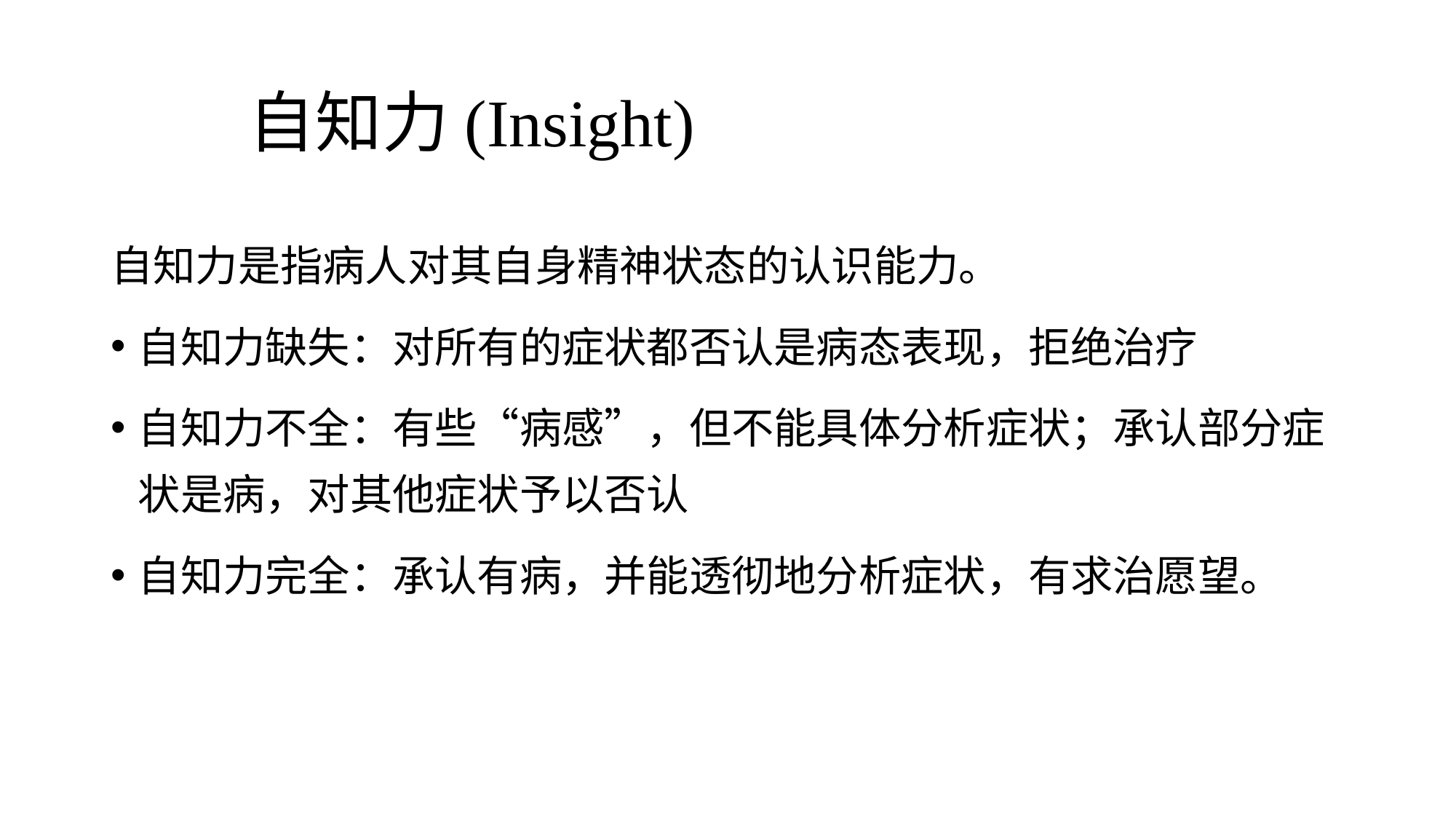

# 自知力(Insight)
自知力是指病人对其自身精神状态的认识能力。
自知力缺失：对所有的症状都否认是病态表现，拒绝治疗
自知力不全：有些“病感”，但不能具体分析症状；承认部分症状是病，对其他症状予以否认
自知力完全：承认有病，并能透彻地分析症状，有求治愿望。
17